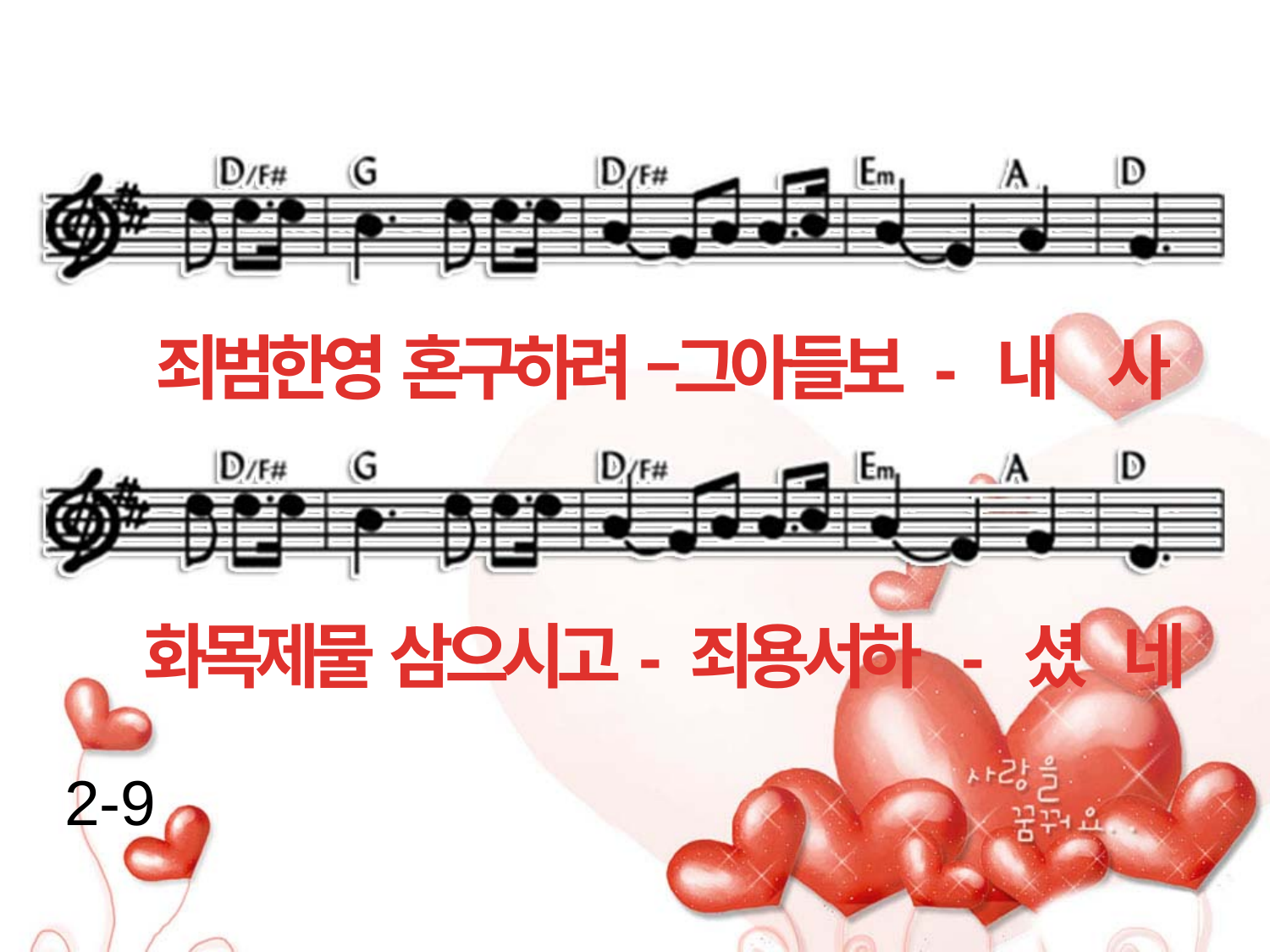

죄범한영  혼구하려 –그아들보 -  내     사
화목제물  삼으시고- 죄용서하  -  셨    네
2-9